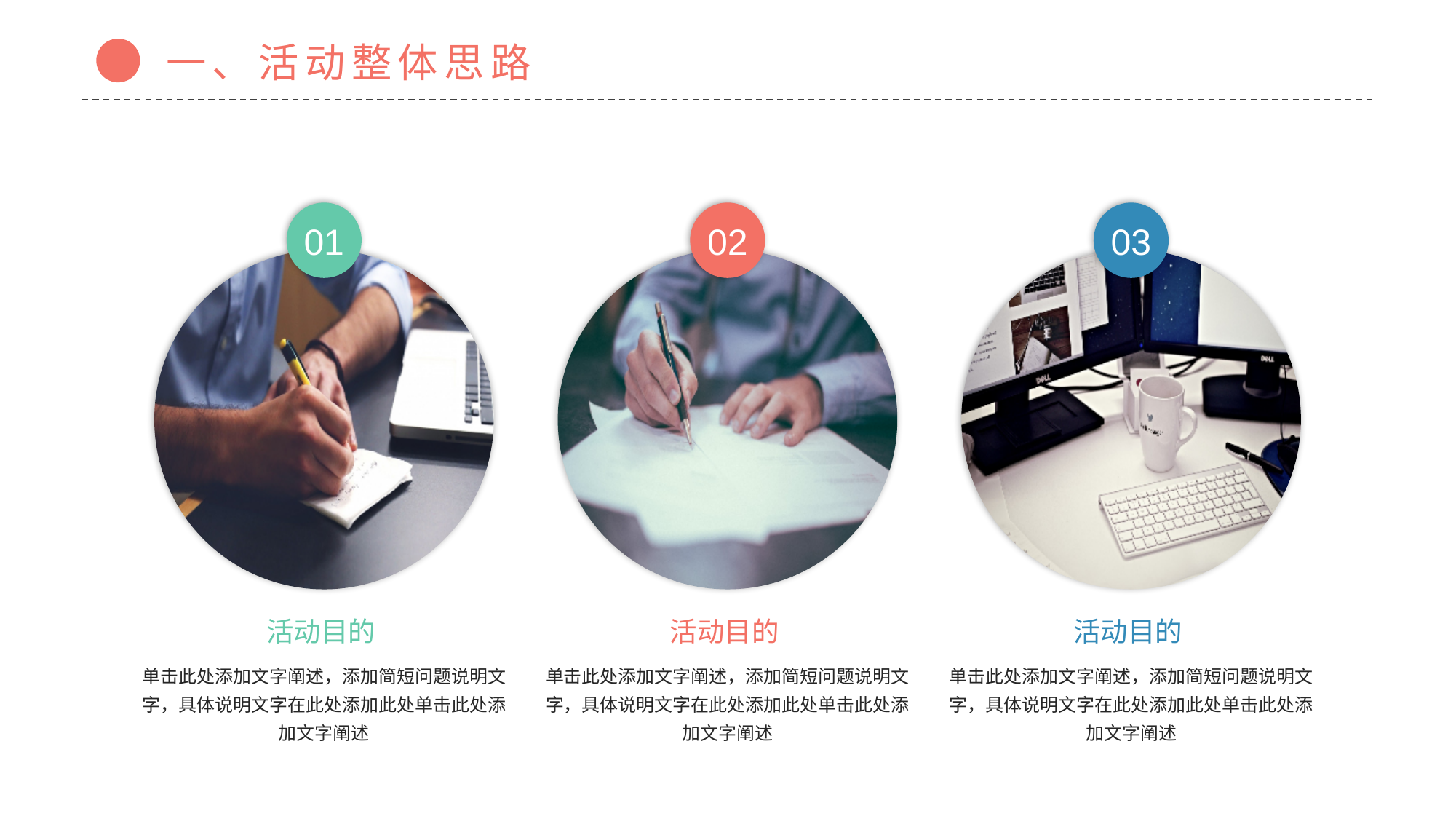

一、活动整体思路

01
02
03

活动目的
活动目的
活动目的
单击此处添加文字阐述，添加简短问题说明文字，具体说明文字在此处添加此处单击此处添加文字阐述
单击此处添加文字阐述，添加简短问题说明文字，具体说明文字在此处添加此处单击此处添加文字阐述
单击此处添加文字阐述，添加简短问题说明文字，具体说明文字在此处添加此处单击此处添加文字阐述